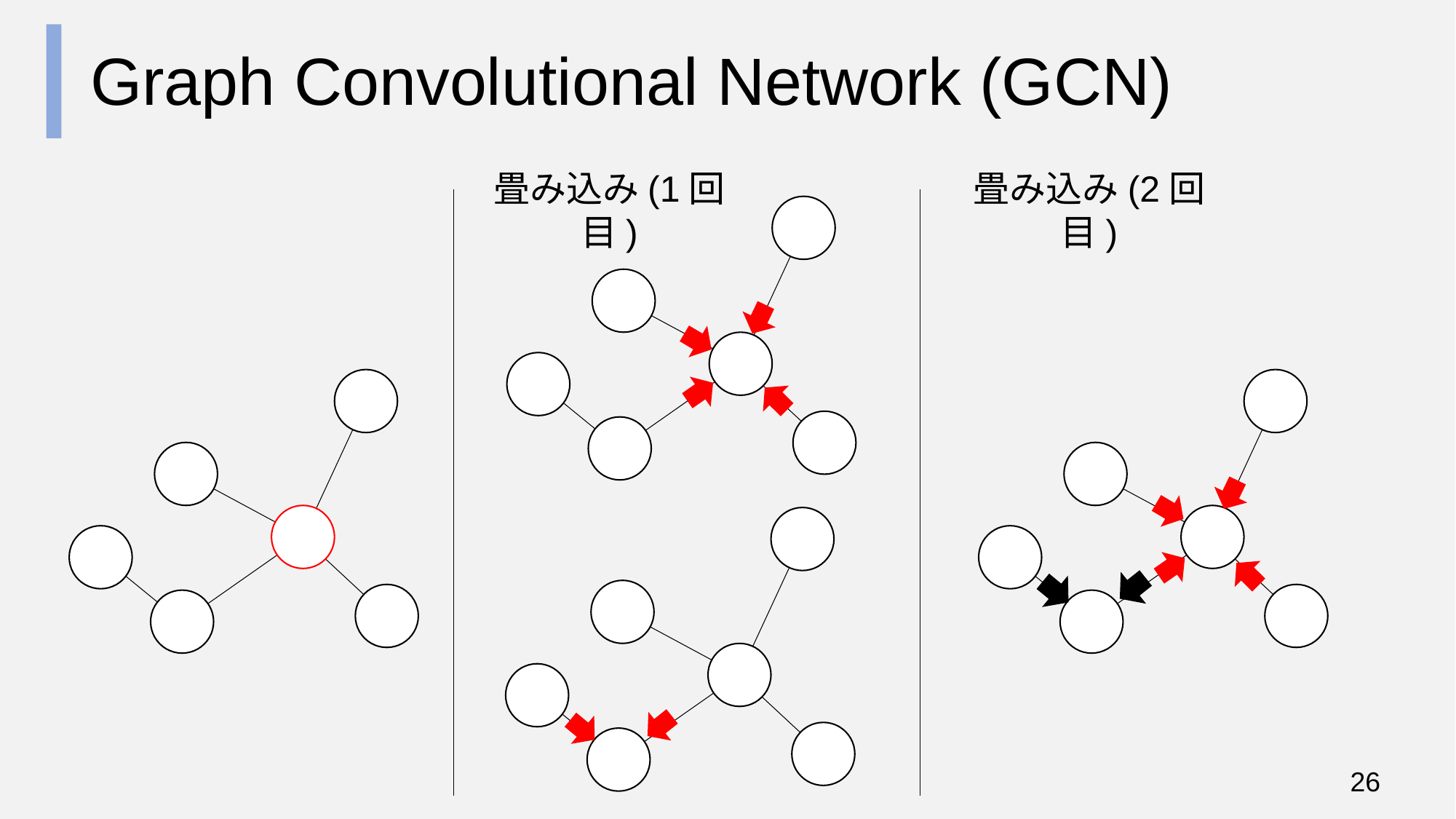

# Graph Convolutional Network (GCN)
畳み込み(1回目)
畳み込み(2回目)

26